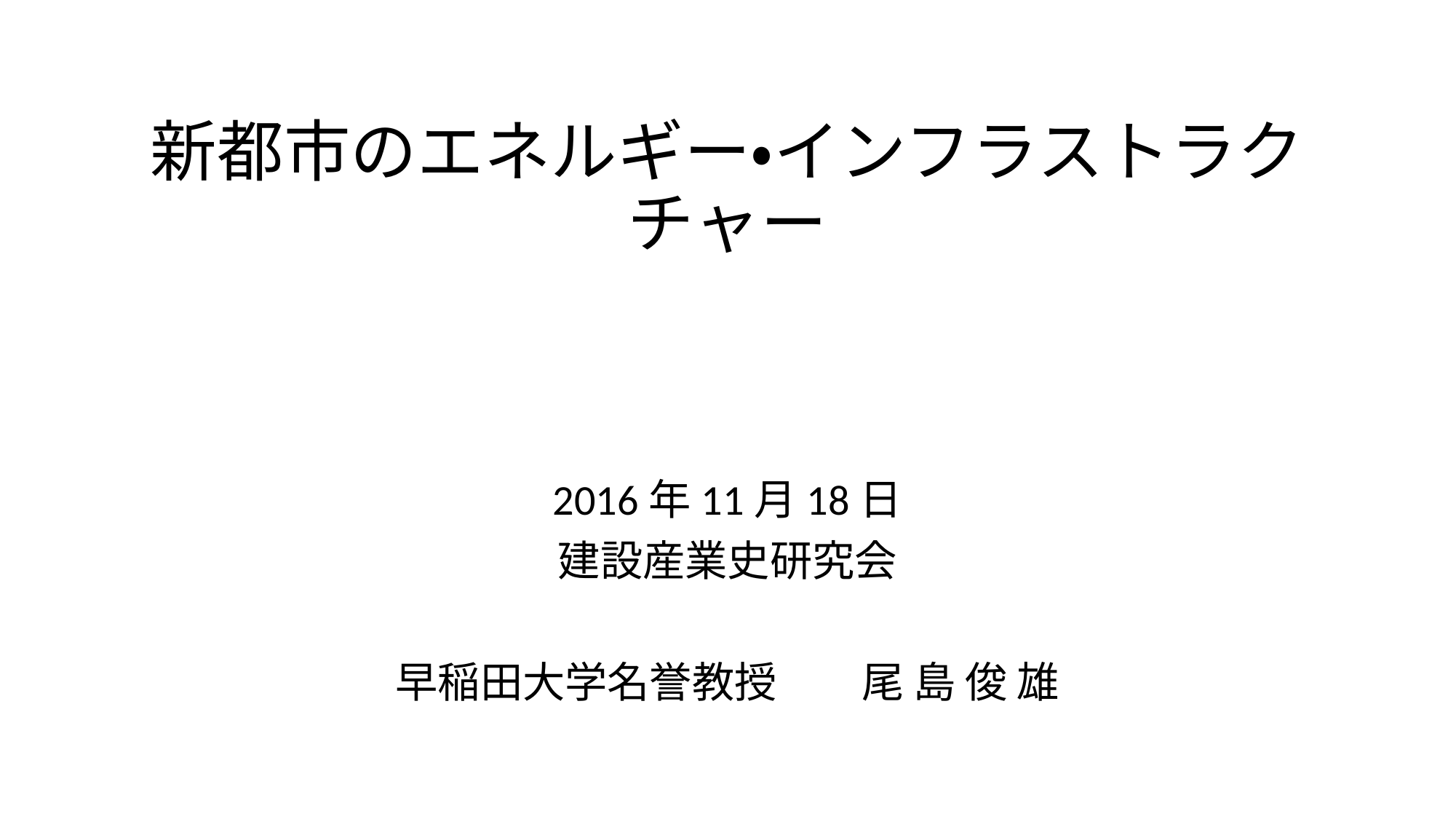

# 新都市のエネルギー・インフラストラクチャー
2016年11月18日
建設産業史研究会

早稲田大学名誉教授　　尾 島 俊 雄